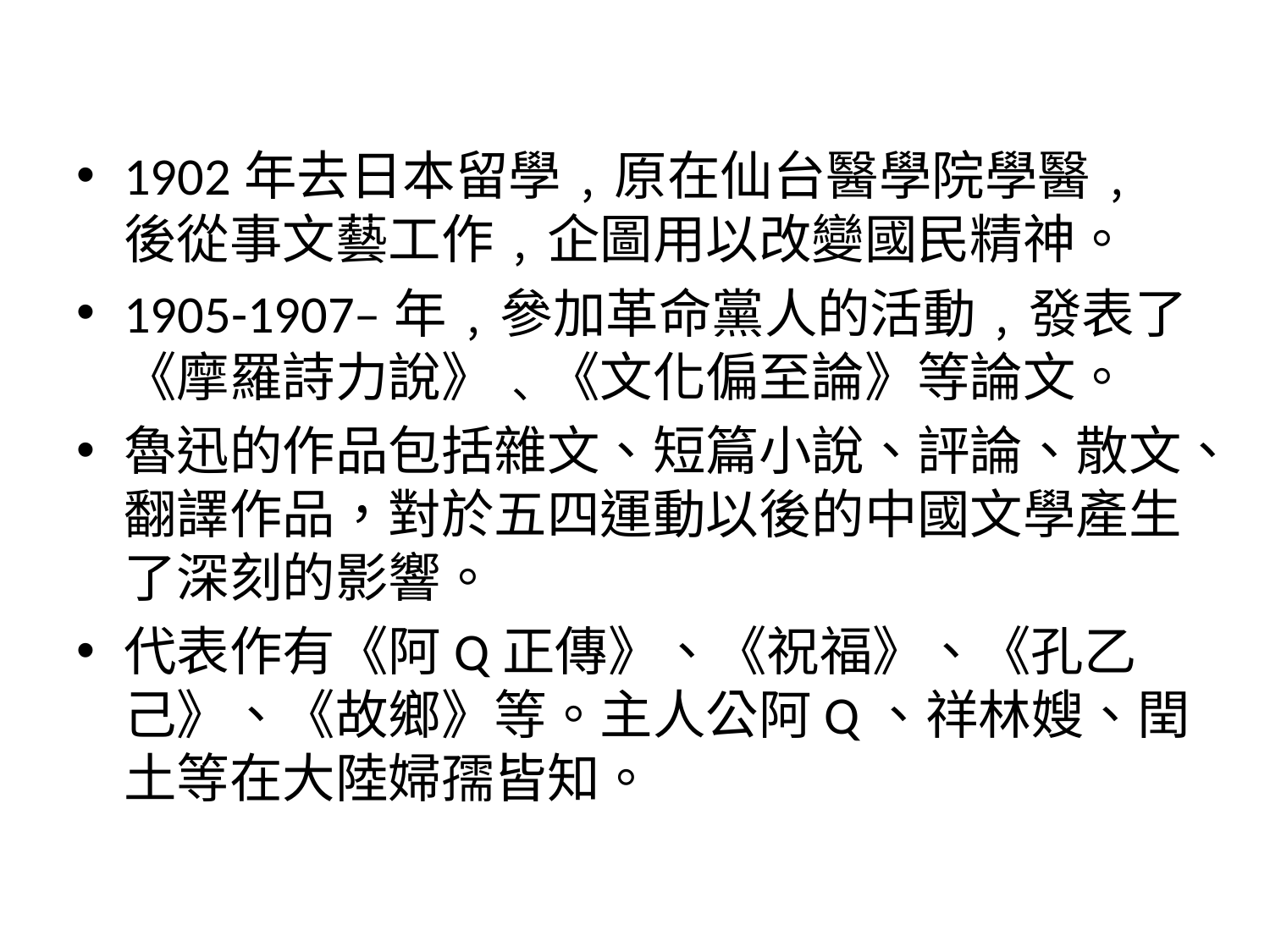

1902年去日本留學﹐原在仙台醫學院學醫﹐後從事文藝工作﹐企圖用以改變國民精神。
1905-1907–年﹐參加革命黨人的活動﹐發表了《摩羅詩力說》﹑《文化偏至論》等論文。
魯迅的作品包括雜文、短篇小說、評論、散文、翻譯作品，對於五四運動以後的中國文學產生了深刻的影響。
代表作有《阿Q正傳》、《祝福》、《孔乙己》、《故鄉》等。主人公阿Q、祥林嫂、閏土等在大陸婦孺皆知。